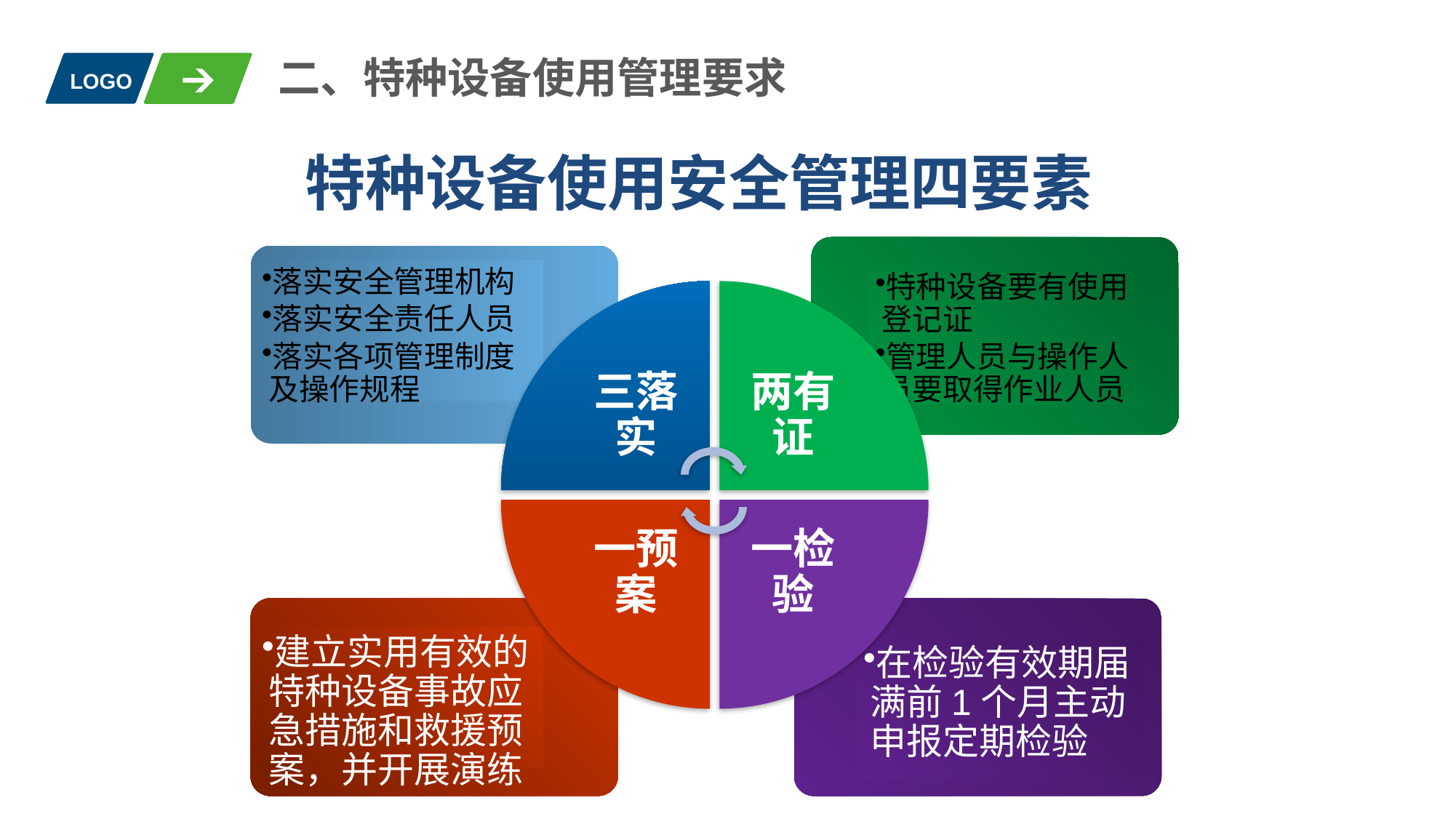

二、特种设备使用管理要求

LOGO

特种设备使用安全管理四要素

特种设备要有使用登记证
管理人员与操作人员要取得作业人员证

落实安全管理机构
落实安全责任人员
落实各项管理制度及操作规程

三落实

两有证

一预案

一检验

建立实用有效的特种设备事故应急措施和救援预案，并开展演练

在检验有效期届满前1个月主动申报定期检验